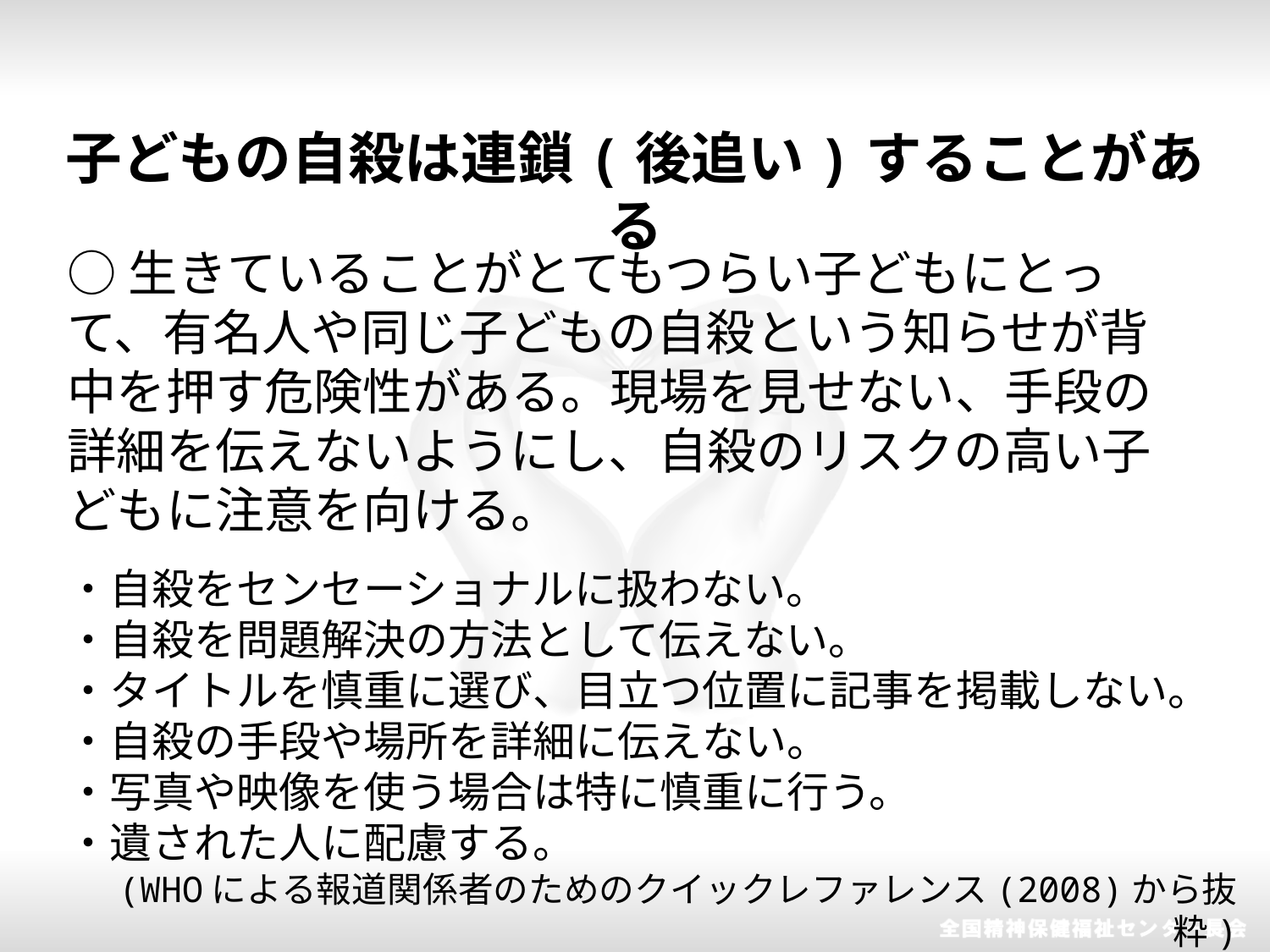

子どもの自殺は連鎖(後追い)することがある
○生きていることがとてもつらい子どもにとって、有名人や同じ子どもの自殺という知らせが背中を押す危険性がある。現場を見せない、手段の詳細を伝えないようにし、自殺のリスクの高い子どもに注意を向ける。
・自殺をセンセーショナルに扱わない。
・自殺を問題解決の方法として伝えない。
・タイトルを慎重に選び、目立つ位置に記事を掲載しない。
・自殺の手段や場所を詳細に伝えない。
・写真や映像を使う場合は特に慎重に行う。
・遺された人に配慮する。
(WHOによる報道関係者のためのクイックレファレンス(2008)から抜粋)